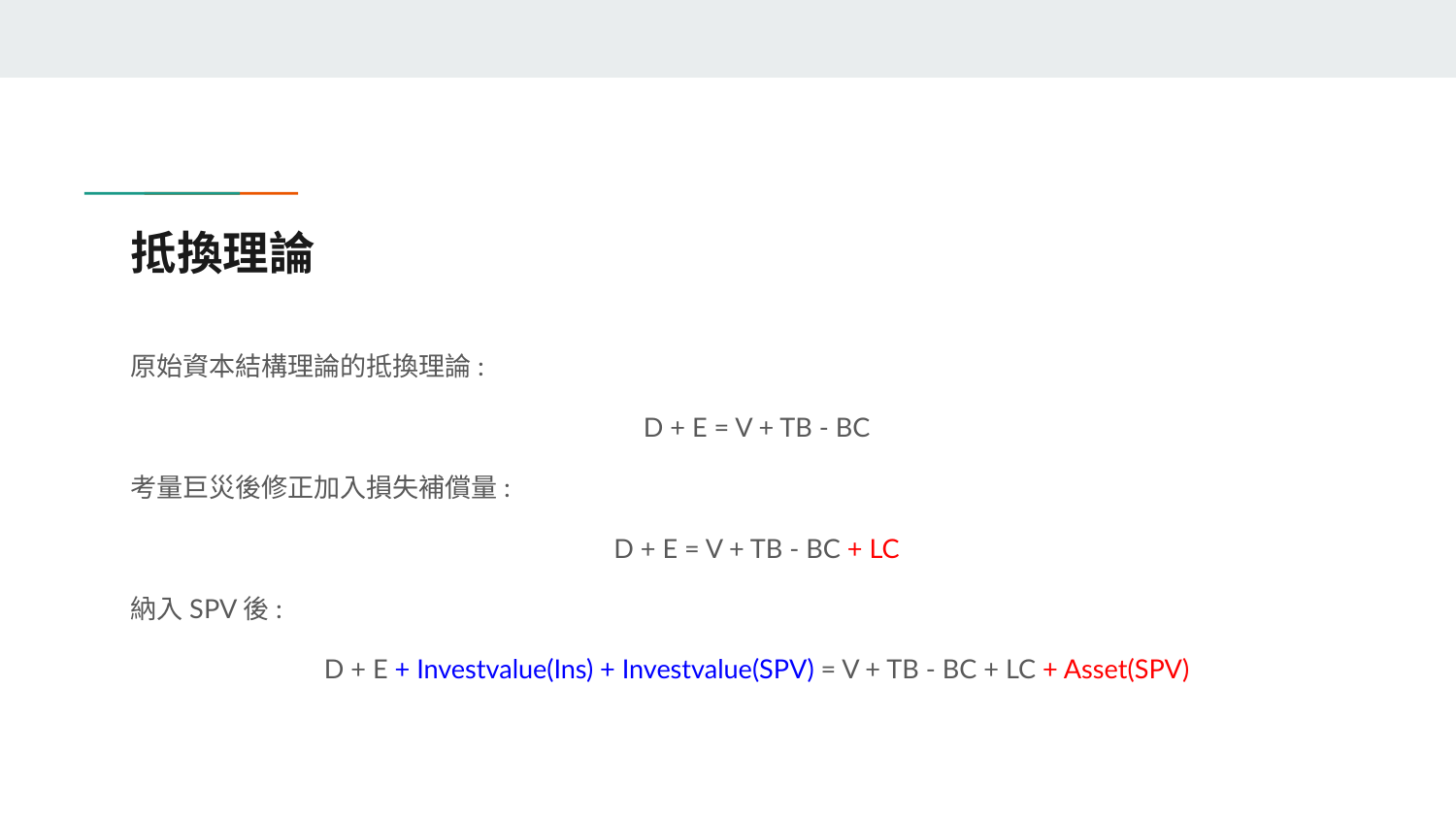

# 抵換理論
原始資本結構理論的抵換理論:
D + E = V + TB - BC
考量巨災後修正加入損失補償量:
D + E = V + TB - BC + LC
納入SPV後:
D + E + Investvalue(Ins) + Investvalue(SPV) = V + TB - BC + LC + Asset(SPV)